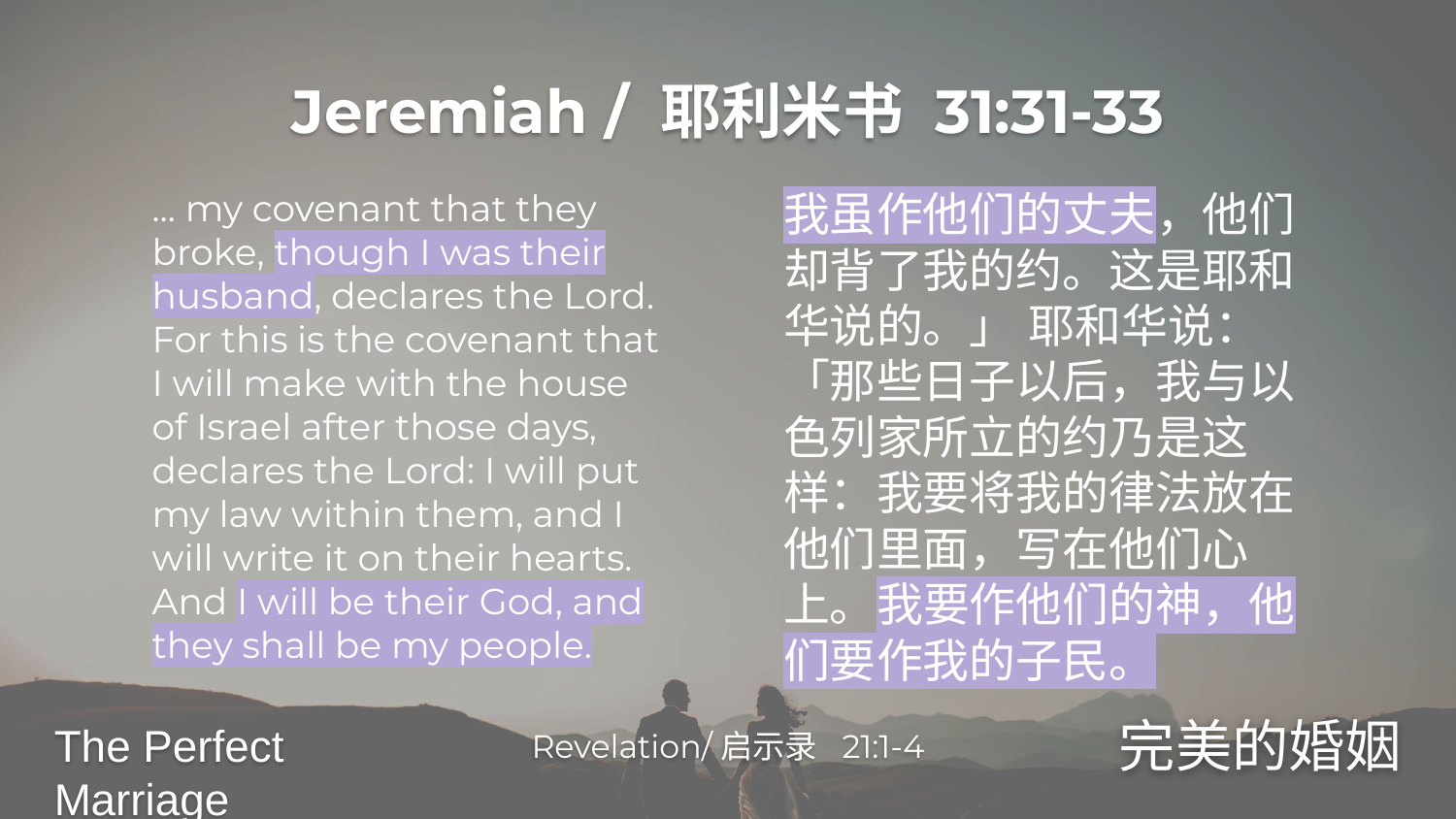

Jeremiah / 耶利米书 31:31-33
… my covenant that they broke, though I was their husband, declares the Lord. For this is the covenant that I will make with the house of Israel after those days, declares the Lord: I will put my law within them, and I will write it on their hearts. And I will be their God, and they shall be my people.
我虽作他们的丈夫，他们却背了我的约。这是耶和华说的。」 耶和华说：「那些日子以后，我与以色列家所立的约乃是这样：我要将我的律法放在他们里面，写在他们心上。我要作他们的神，他们要作我的子民。